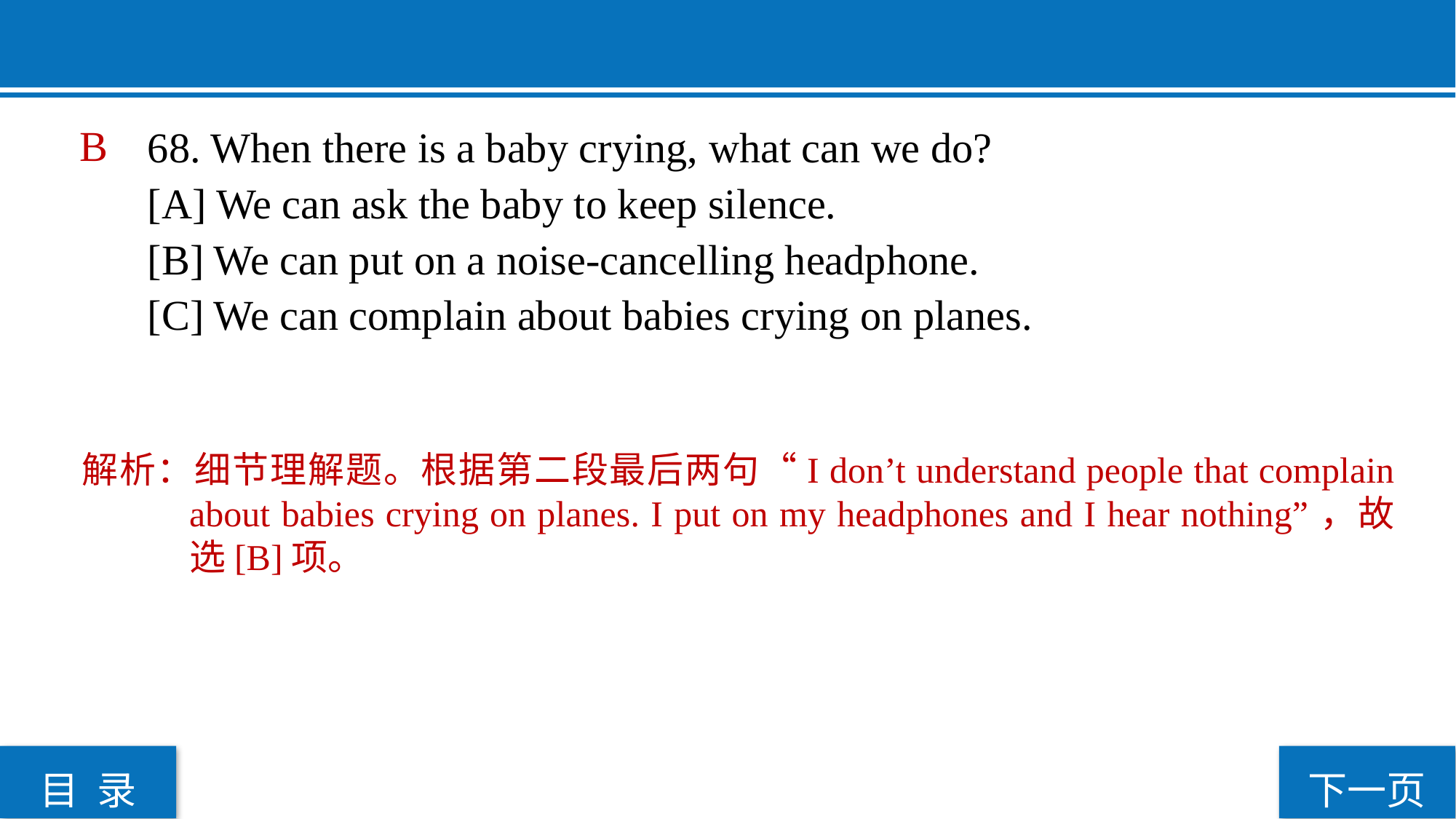

68. When there is a baby crying, what can we do?
[A] We can ask the baby to keep silence.
[B] We can put on a noise-cancelling headphone.
[C] We can complain about babies crying on planes.
 B
解析：细节理解题。根据第二段最后两句“I don’t understand people that complain about babies crying on planes. I put on my headphones and I hear nothing”，故选[B]项。